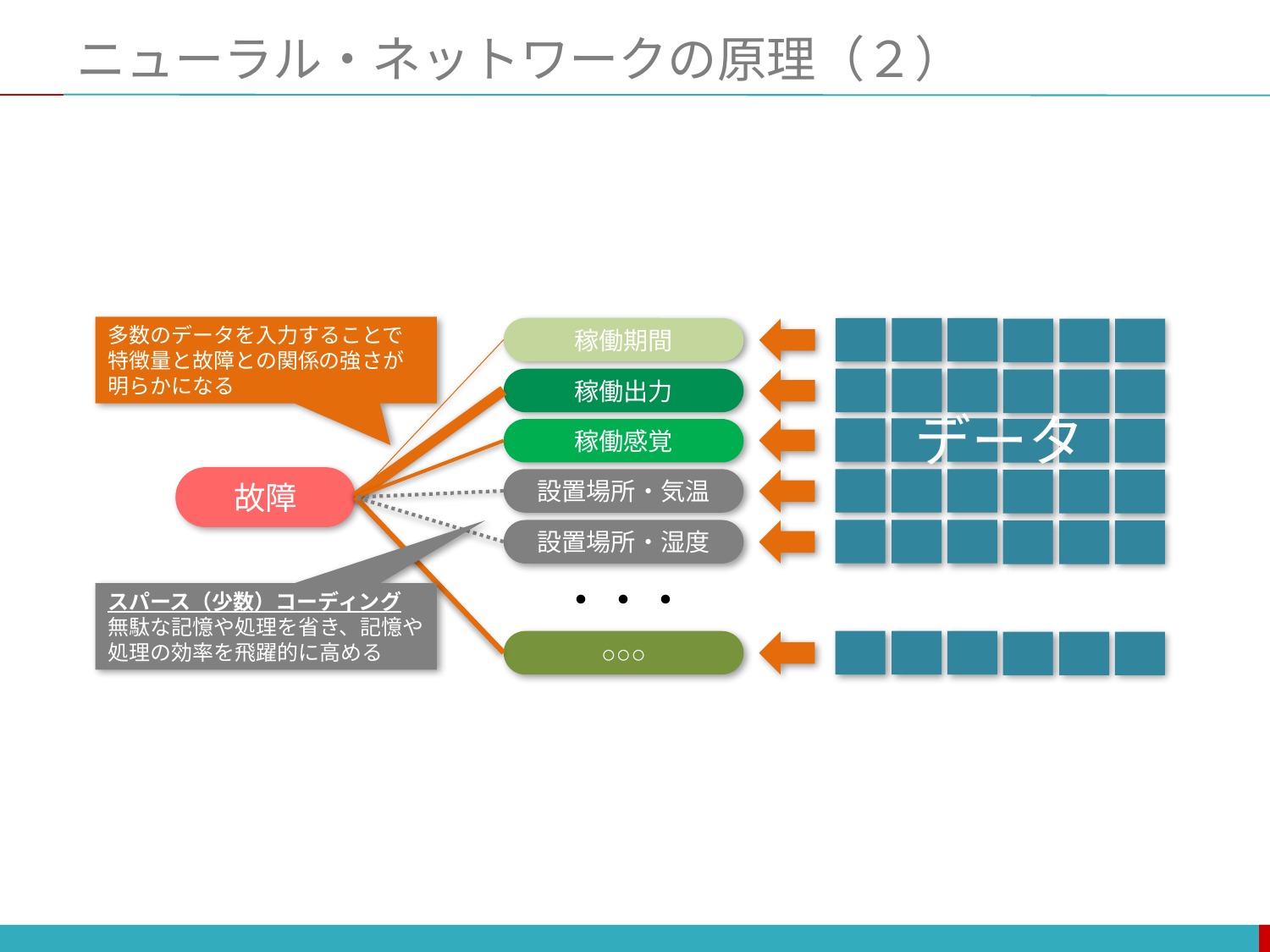

# ニューラル・ネットワークの原理（２）
多数のデータを入力することで特徴量と故障との関係の強さが明らかになる
稼働期間

稼働出力

データ

稼働感覚

故障
設置場所・気温

設置場所・湿度

・・・
スパース（少数）コーディング
無駄な記憶や処理を省き、記憶や処理の効率を飛躍的に高める
○○○